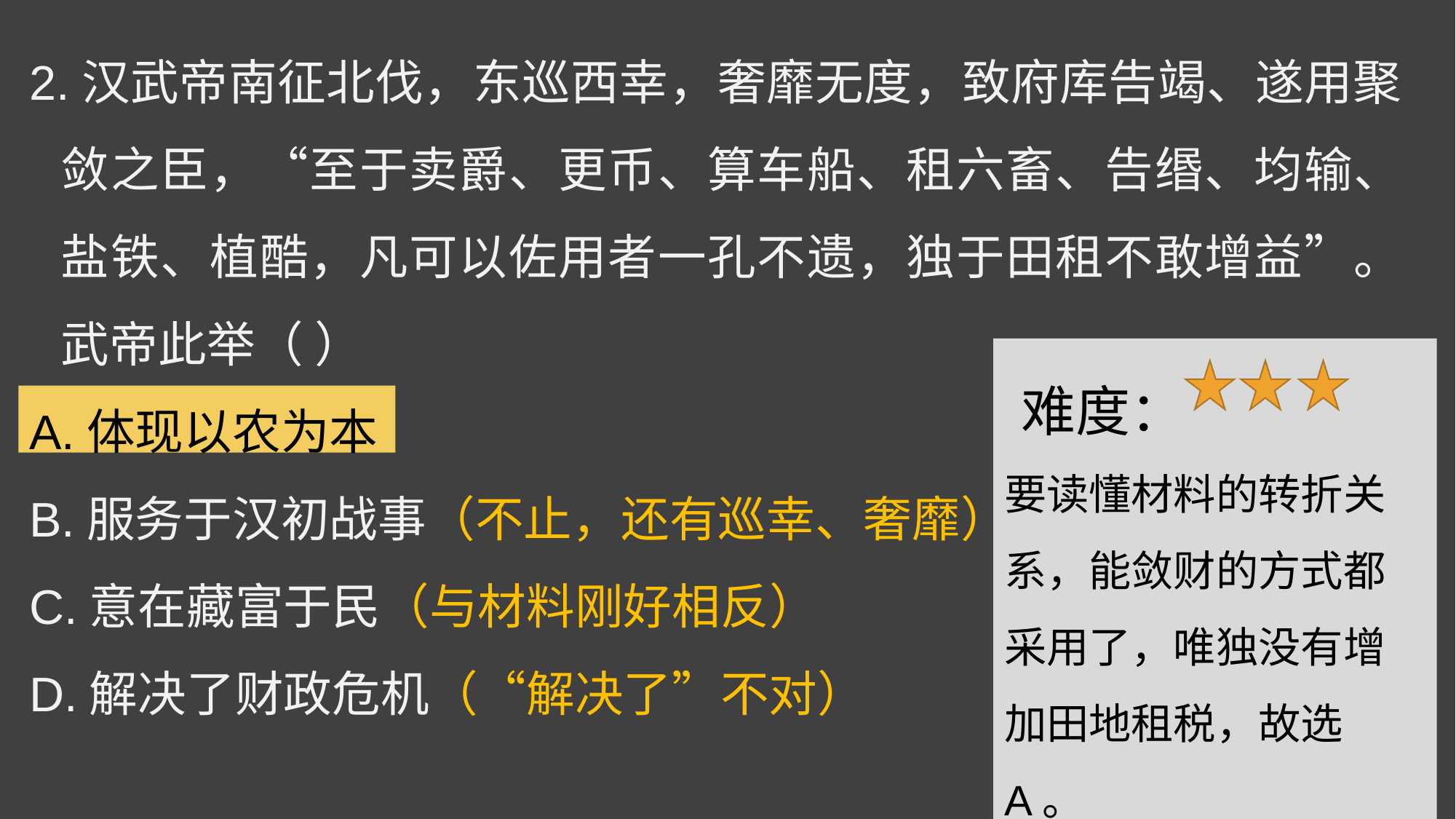

2.汉武帝南征北伐，东巡西幸，奢靡无度，致府库告竭、遂用聚敛之臣，“至于卖爵、更币、算车船、租六畜、告缗、均输、盐铁、植酷，凡可以佐用者一孔不遗，独于田租不敢增益”。武帝此举（ ）
A.体现以农为本
B.服务于汉初战事（不止，还有巡幸、奢靡）
C.意在藏富于民（与材料刚好相反）
D.解决了财政危机（“解决了”不对）
 难度：
要读懂材料的转折关系，能敛财的方式都采用了，唯独没有增加田地租税，故选A。